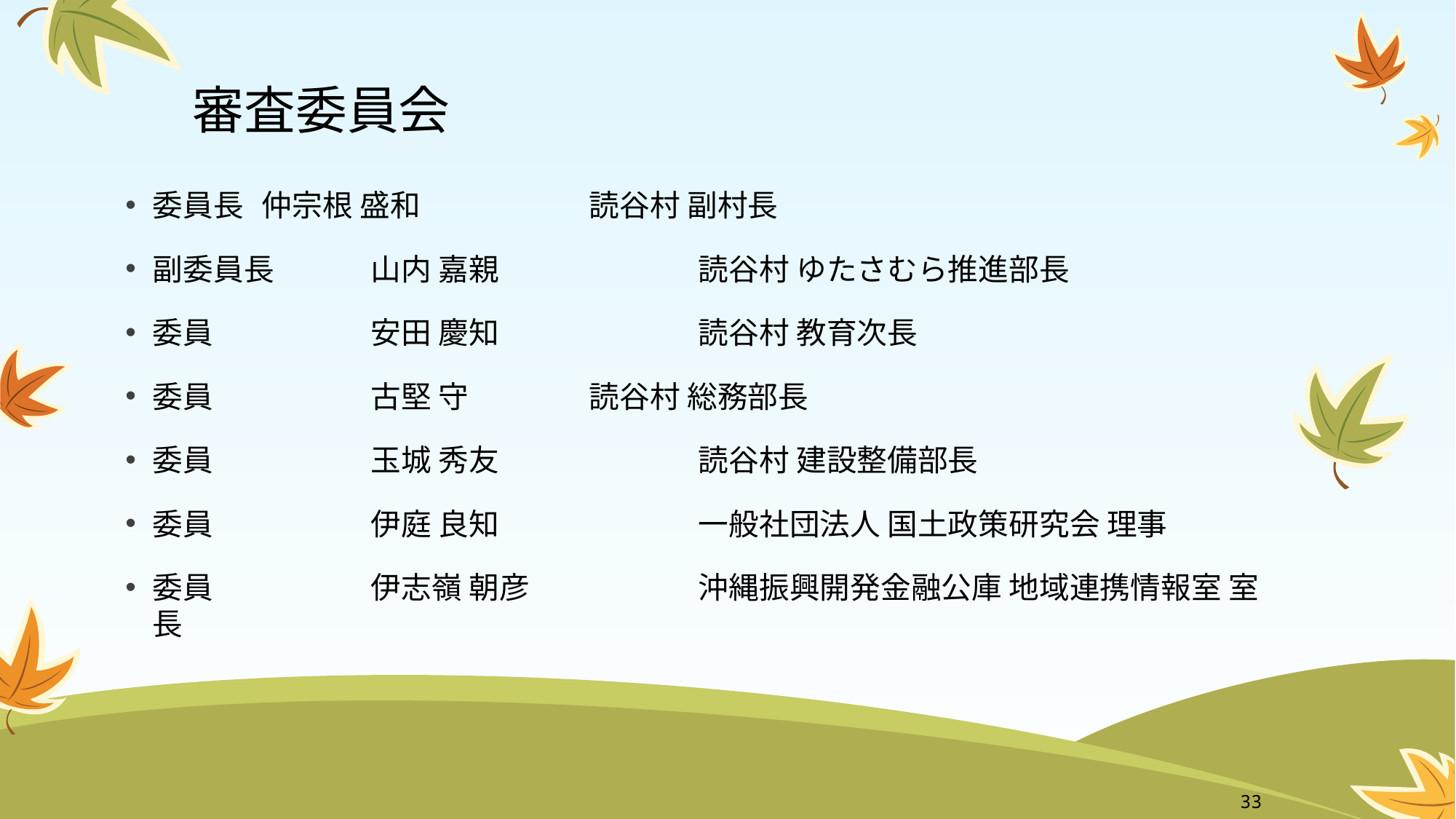

# 審査委員会
委員長 	仲宗根 盛和 		読谷村 副村長
副委員長 	山内 嘉親 		読谷村 ゆたさむら推進部長
委員 		安田 慶知 		読谷村 教育次長
委員 		古堅 守 		読谷村 総務部長
委員 		玉城 秀友 		読谷村 建設整備部長
委員 		伊庭 良知 		一般社団法人 国土政策研究会 理事
委員 		伊志嶺 朝彦 		沖縄振興開発金融公庫 地域連携情報室 室長
33